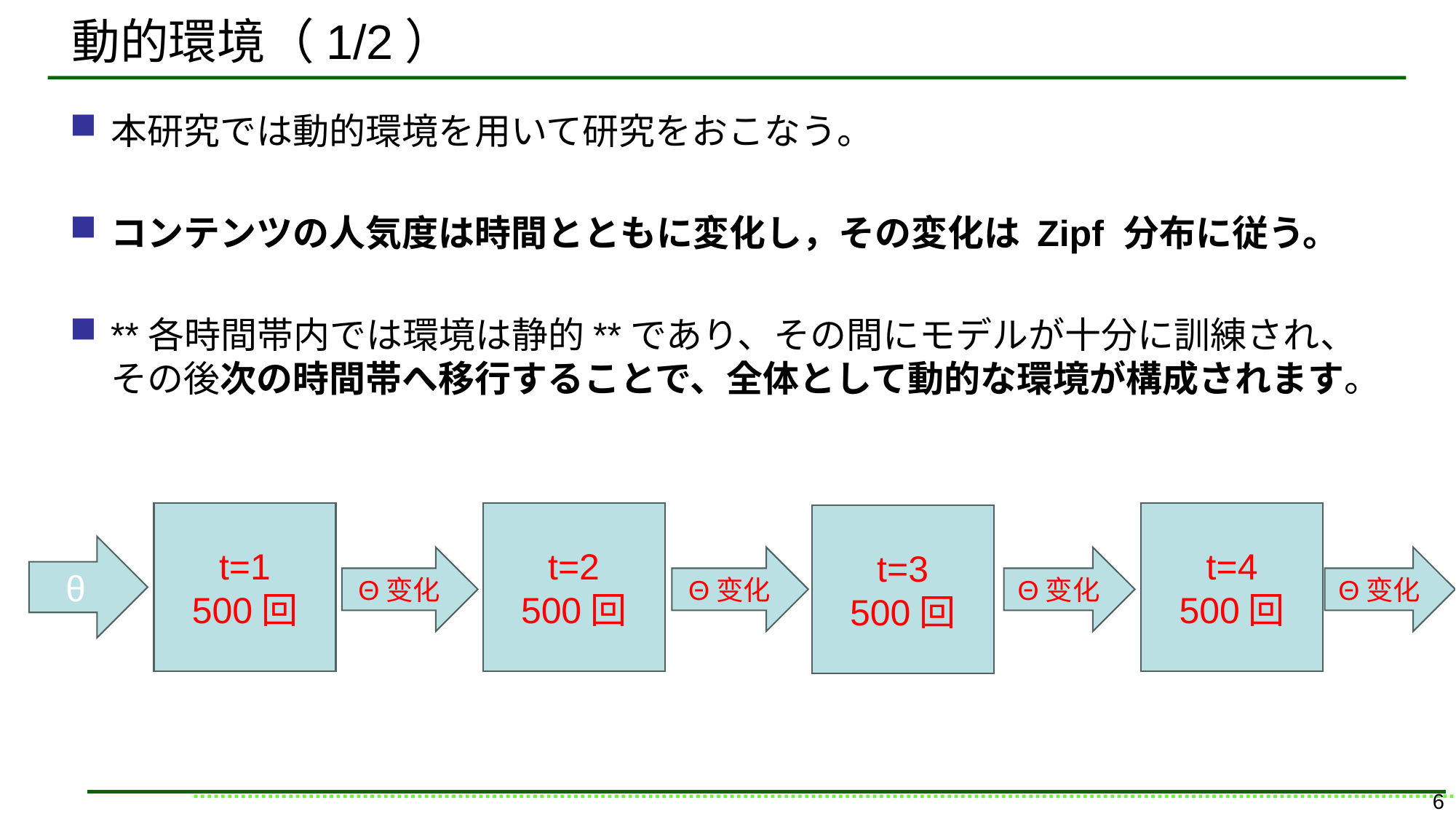

# 動的環境（1/2）
本研究では動的環境を用いて研究をおこなう。

コンテンツの人気度は時間とともに変化し，その変化は Zipf 分布に従う。

**各時間帯内では環境は静的**であり、その間にモデルが十分に訓練され、その後次の時間帯へ移行することで、全体として動的な環境が構成されます。

t=1
500回
t=2
500回
t=4
500回
t=3
500回
θ
Θ变化
Θ变化
Θ变化
Θ变化
6